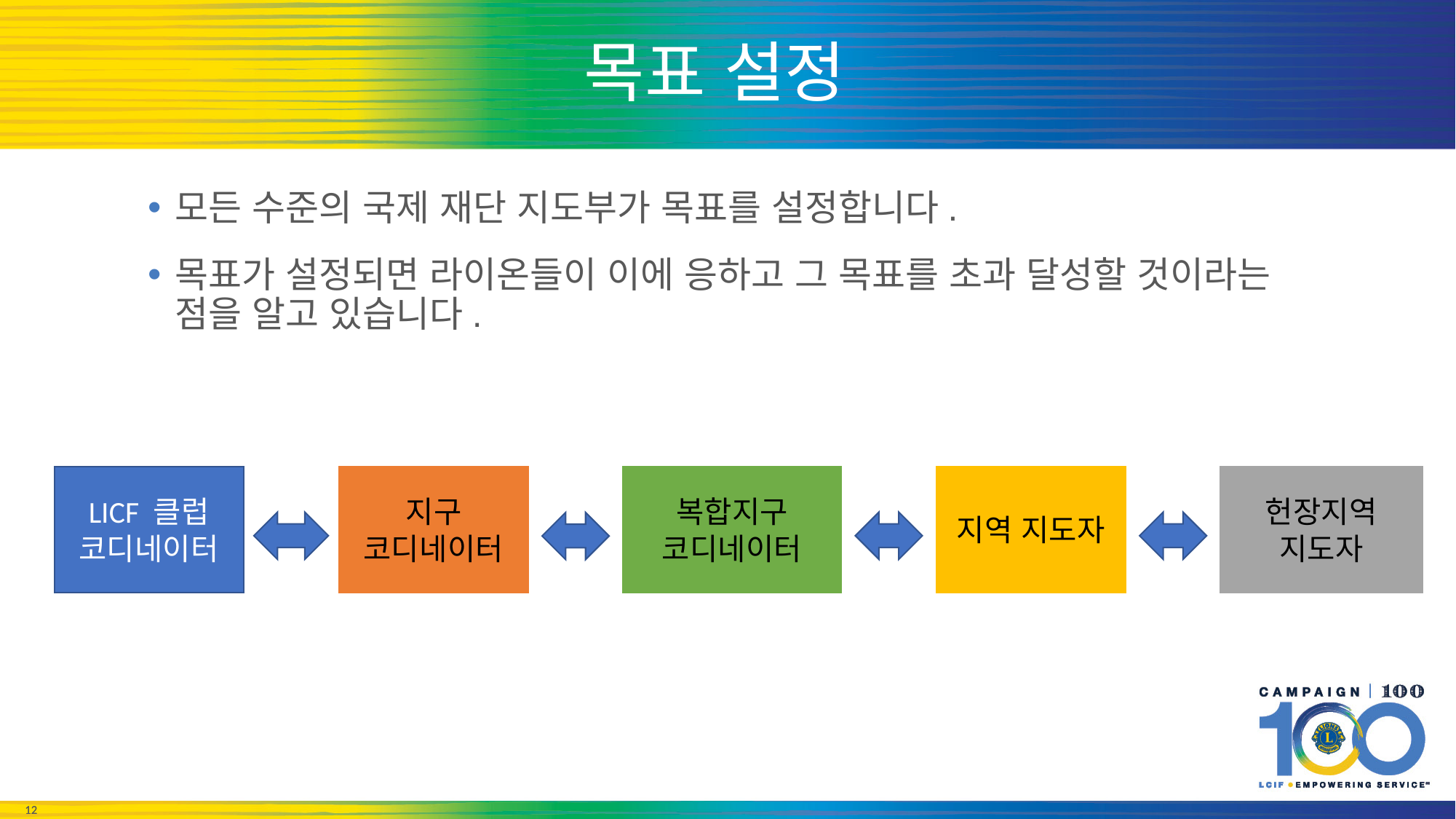

# 목표 설정
모든 수준의 국제 재단 지도부가 목표를 설정합니다.
목표가 설정되면 라이온들이 이에 응하고 그 목표를 초과 달성할 것이라는 점을 알고 있습니다.
LICF 클럽 코디네이터
복합지구 코디네이터
지역 지도자
지구 코디네이터
헌장지역 지도자